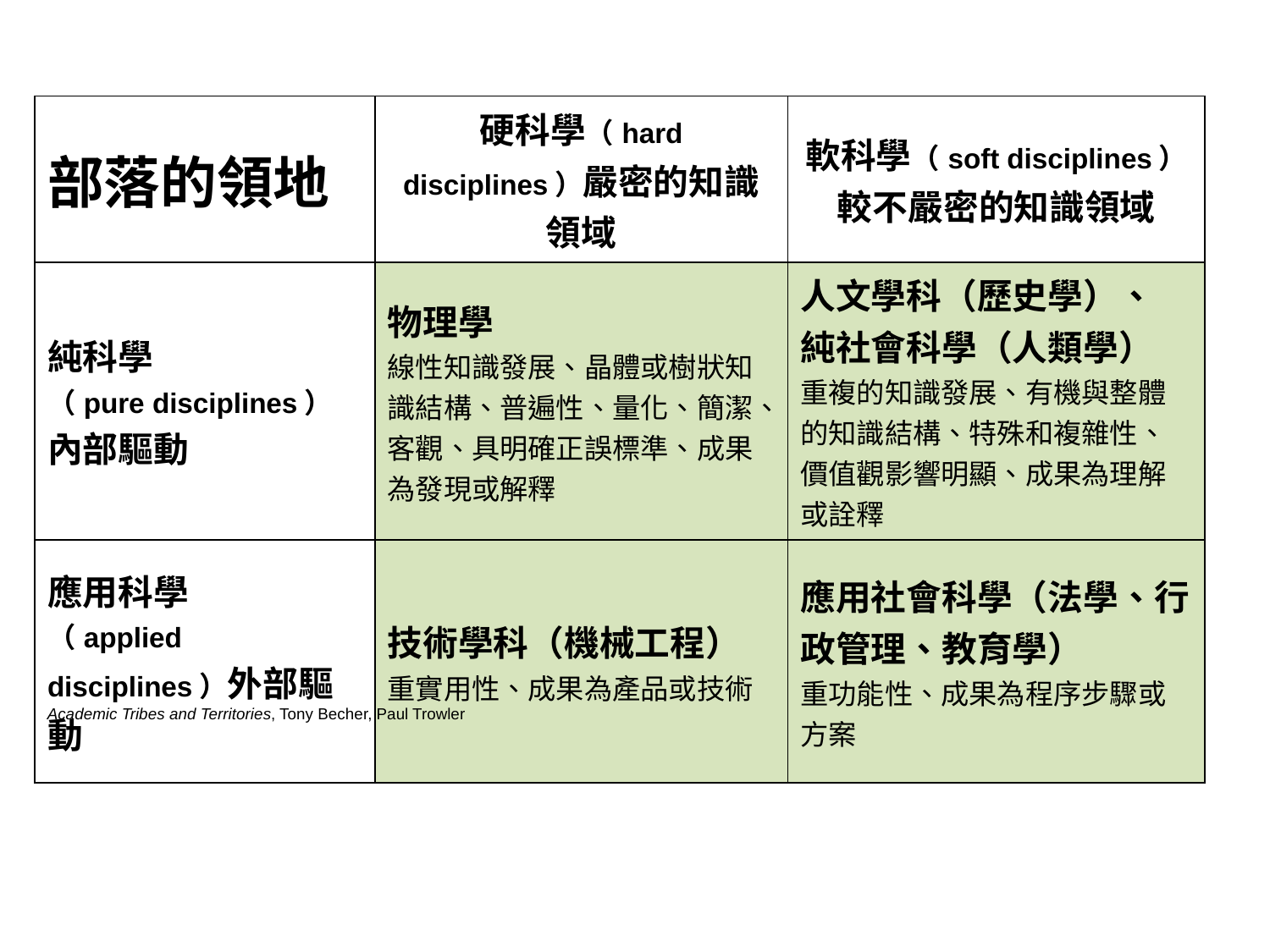

| 部落的領地 | 硬科學（hard disciplines）嚴密的知識領域 | 軟科學（soft disciplines）較不嚴密的知識領域 |
| --- | --- | --- |
| 純科學 （pure disciplines） 內部驅動 | 物理學 線性知識發展、晶體或樹狀知識結構、普遍性、量化、簡潔、客觀、具明確正誤標準、成果為發現或解釋 | 人文學科（歷史學）、 純社會科學（人類學） 重複的知識發展、有機與整體的知識結構、特殊和複雜性、價值觀影響明顯、成果為理解或詮釋 |
| 應用科學 （applied disciplines）外部驅動 | 技術學科（機械工程） 重實用性、成果為產品或技術 | 應用社會科學（法學、行政管理、教育學） 重功能性、成果為程序步驟或方案 |
Academic Tribes and Territories, Tony Becher, Paul Trowler